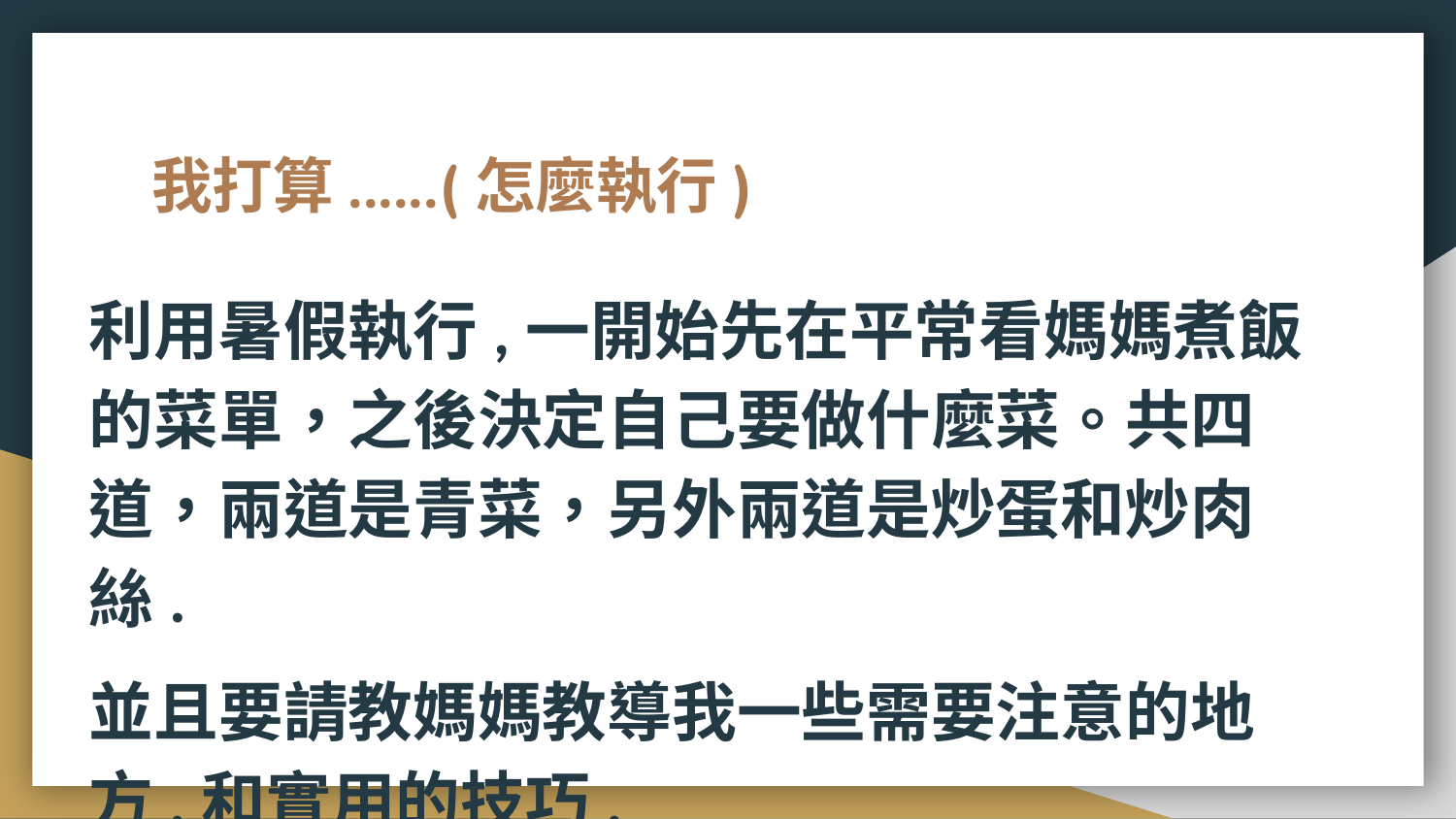

# 我打算......(怎麼執行)
利用暑假執行,一開始先在平常看媽媽煮飯的菜單，之後決定自己要做什麼菜。共四道，兩道是青菜，​另外兩道是炒蛋和炒肉絲.
並且要請教媽媽教導我一些需要注意的地方,和實用的技巧.